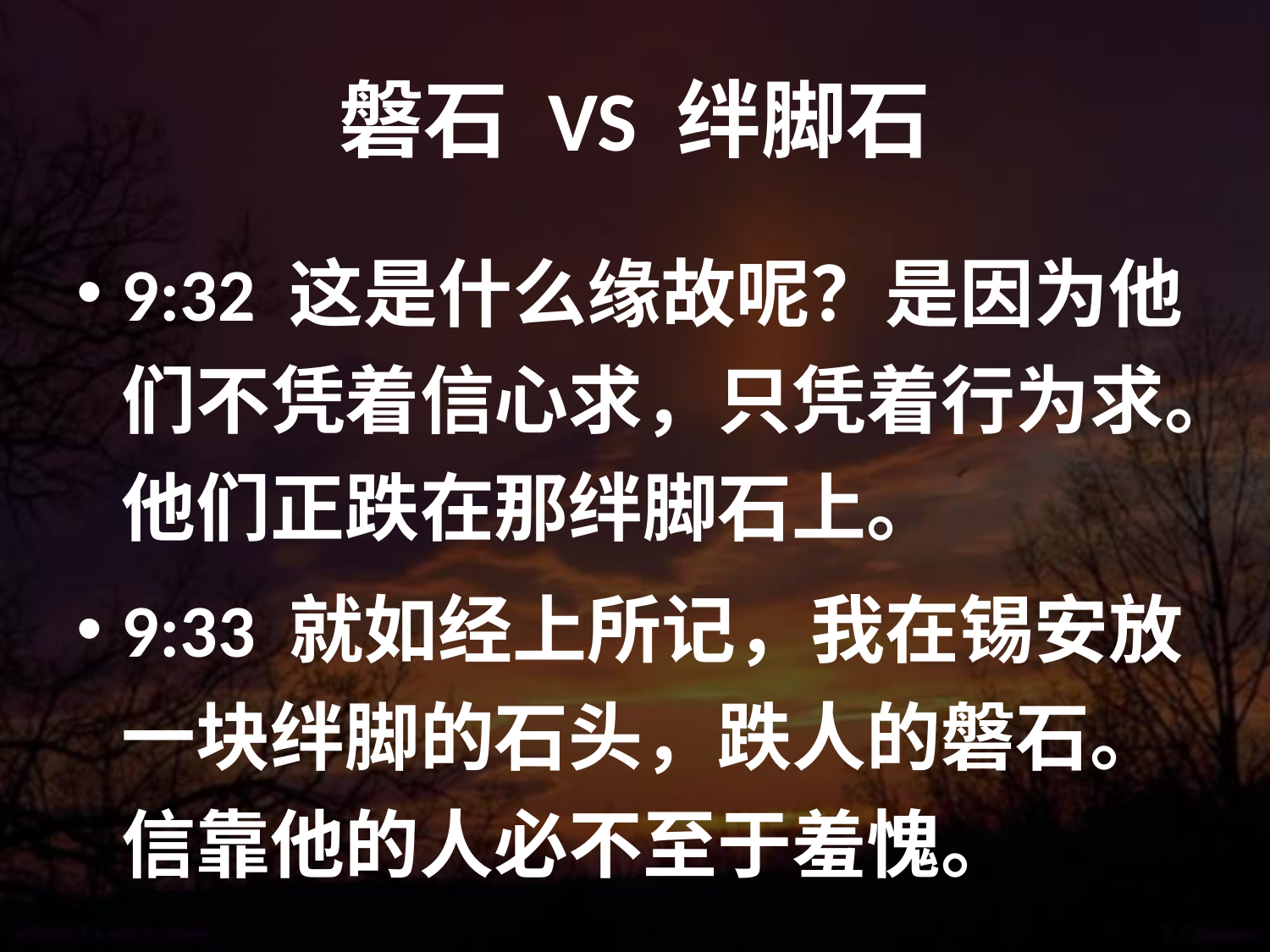

# 磐石 VS 绊脚石
9:32 这是什么缘故呢？是因为他们不凭着信心求，只凭着行为求。他们正跌在那绊脚石上。
9:33 就如经上所记，我在锡安放一块绊脚的石头，跌人的磐石。信靠他的人必不至于羞愧。